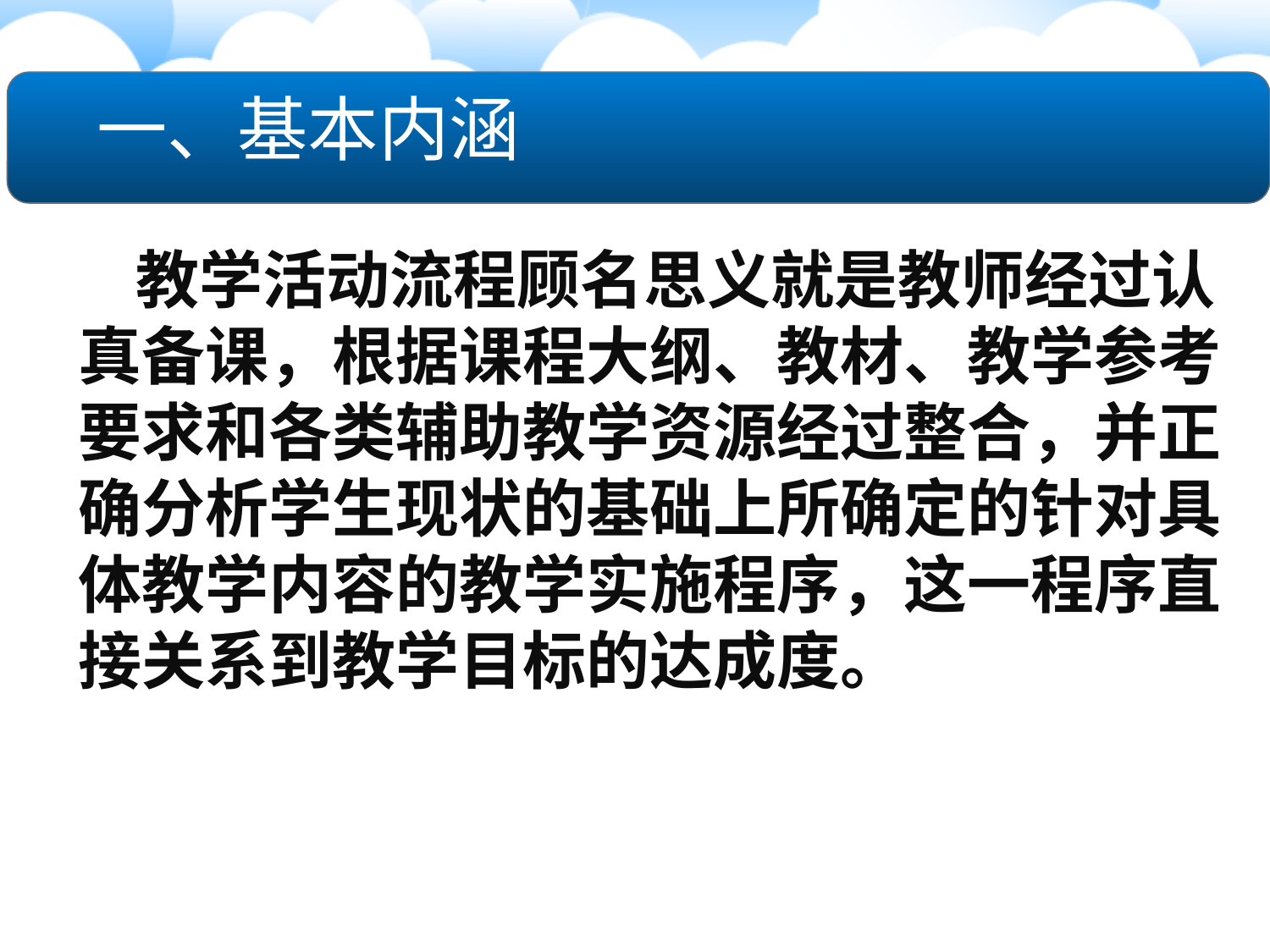

一、基本内涵
   教学活动流程顾名思义就是教师经过认真备课，根据课程大纲、教材、教学参考要求和各类辅助教学资源经过整合，并正确分析学生现状的基础上所确定的针对具体教学内容的教学实施程序，这一程序直接关系到教学目标的达成度。